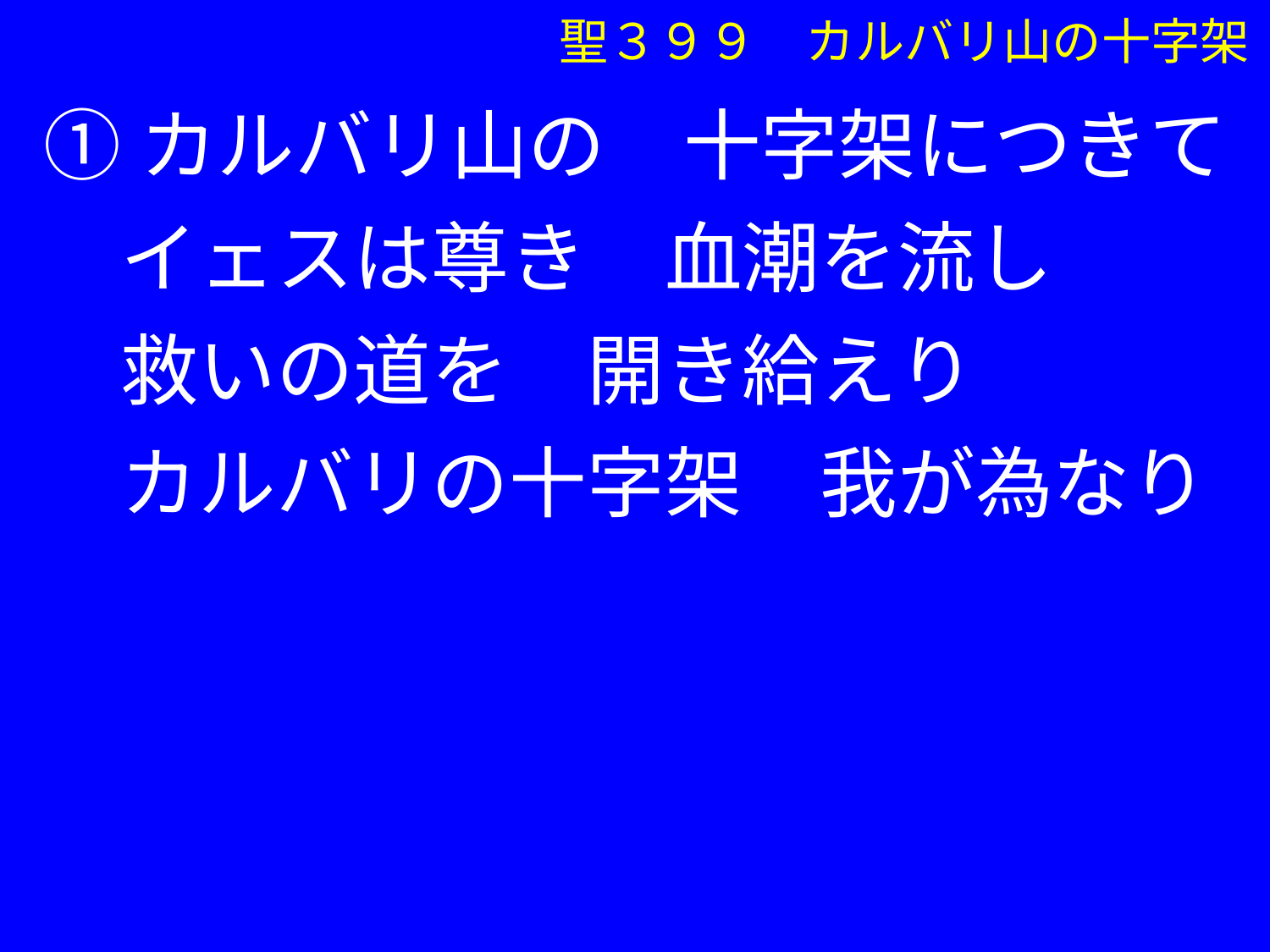

聖３９９　カルバリ山の十字架
①カルバリ山の　十字架につきて
　イェスは尊き　血潮を流し
　救いの道を　開き給えり
　カルバリの十字架　我が為なり